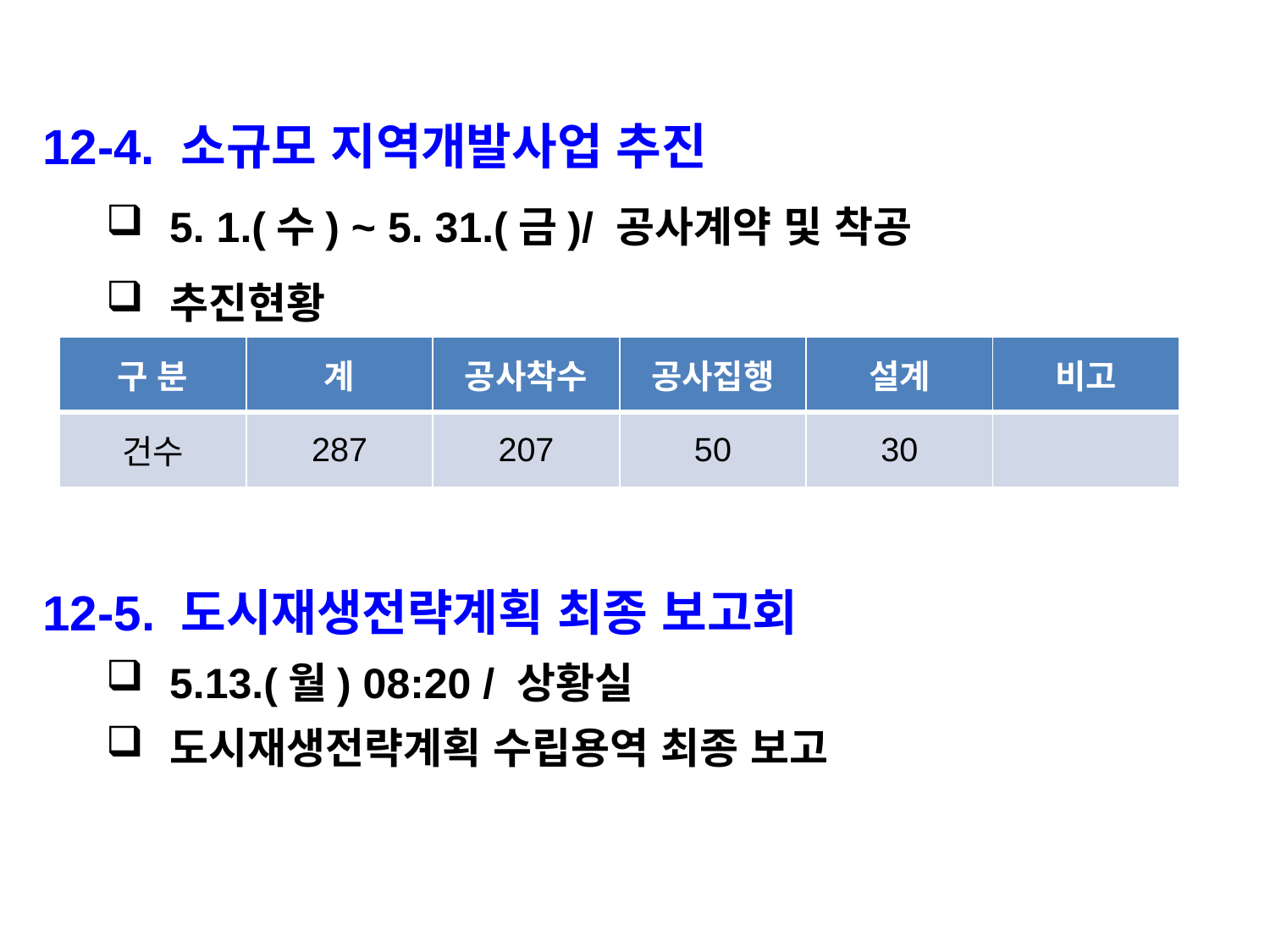

12-4. 소규모 지역개발사업 추진
5. 1.(수) ~ 5. 31.(금)/ 공사계약 및 착공
추진현황
| 구 분 | 계 | 공사착수 | 공사집행 | 설계 | 비고 |
| --- | --- | --- | --- | --- | --- |
| 건수 | 287 | 207 | 50 | 30 |  |
12-5. 도시재생전략계획 최종 보고회
5.13.(월) 08:20 / 상황실
도시재생전략계획 수립용역 최종 보고